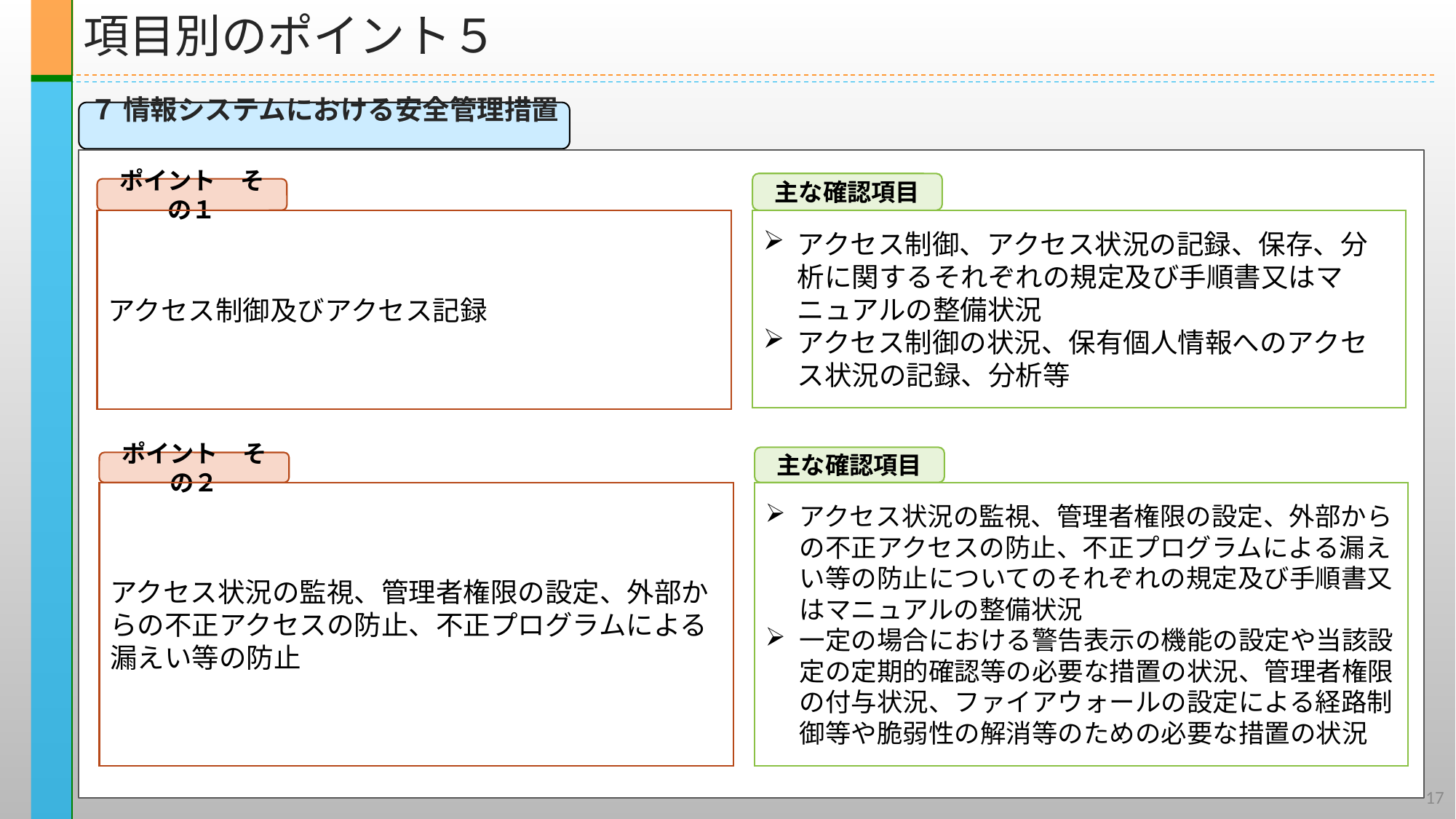

項目別のポイント５
７ 情報システムにおける安全管理措置

主な確認項目
ポイント　その１
アクセス制御、アクセス状況の記録、保存、分析に関するそれぞれの規定及び手順書又はマニュアルの整備状況
アクセス制御の状況、保有個人情報へのアクセス状況の記録、分析等
アクセス制御及びアクセス記録
主な確認項目
ポイント　その２
アクセス状況の監視、管理者権限の設定、外部からの不正アクセスの防止、不正プログラムによる漏えい等の防止についてのそれぞれの規定及び手順書又はマニュアルの整備状況
一定の場合における警告表示の機能の設定や当該設定の定期的確認等の必要な措置の状況、管理者権限の付与状況、ファイアウォールの設定による経路制御等や脆弱性の解消等のための必要な措置の状況
アクセス状況の監視、管理者権限の設定、外部からの不正アクセスの防止、不正プログラムによる漏えい等の防止
17